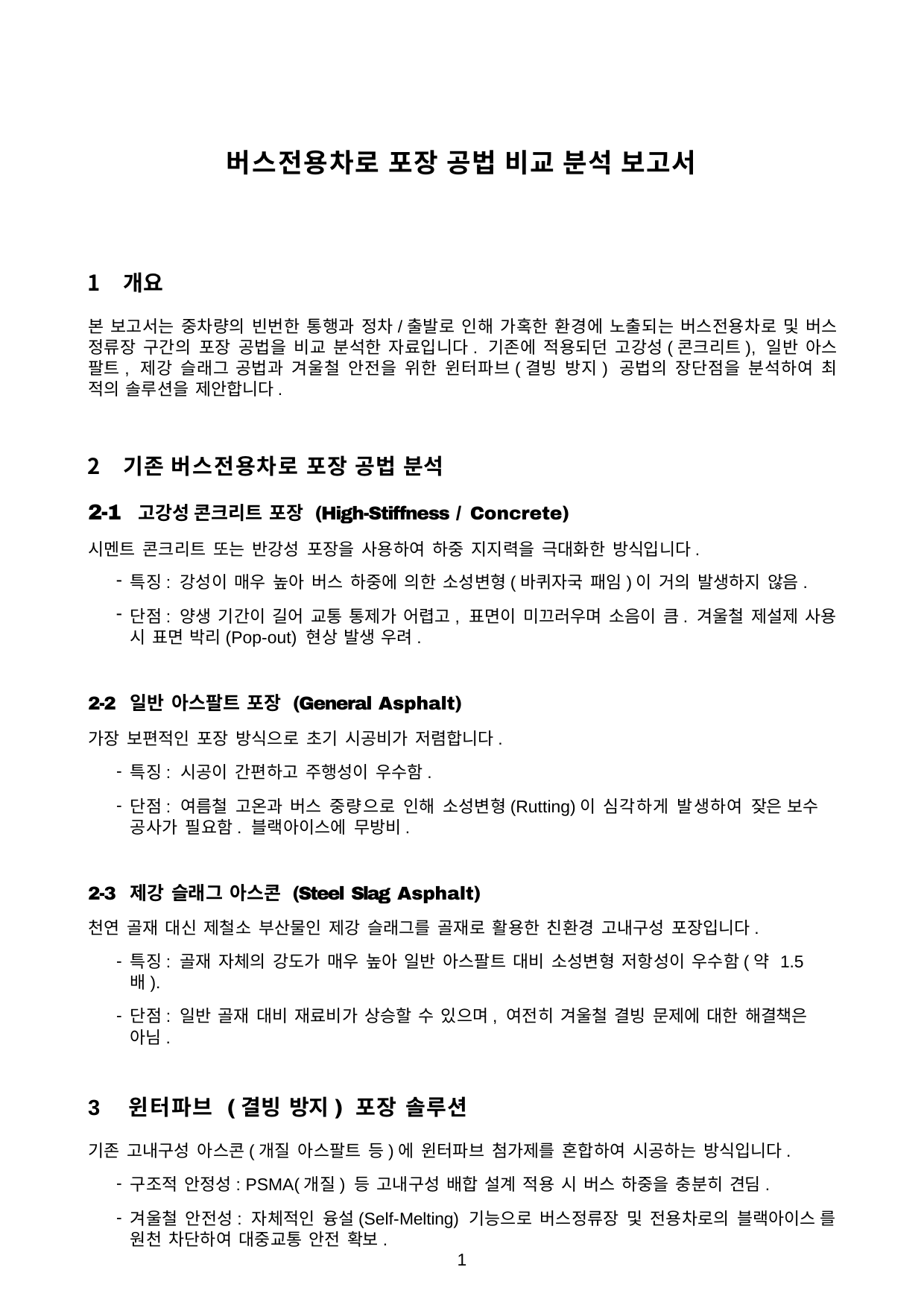

버스전용차로 포장 공법 비교 분석 보고서

개요
본 보고서는 중차량의 빈번한 통행과 정차/출발로 인해 가혹한 환경에 노출되는 버스전용차로 및 버스 정류장 구간의 포장 공법을 비교 분석한 자료입니다. 기존에 적용되던 고강성(콘크리트), 일반 아스 팔트, 제강 슬래그 공법과 겨울철 안전을 위한 윈터파브(결빙 방지) 공법의 장단점을 분석하여 최 적의 솔루션을 제안합니다.

기존 버스전용차로 포장 공법 분석
2-1  고강성 콘크리트 포장 (High-Stiffness / Concrete)
시멘트 콘크리트 또는 반강성 포장을 사용하여 하중 지지력을 극대화한 방식입니다.
특징: 강성이 매우 높아 버스 하중에 의한 소성변형(바퀴자국 패임)이 거의 발생하지 않음.
단점: 양생 기간이 길어 교통 통제가 어렵고, 표면이 미끄러우며 소음이 큼. 겨울철 제설제 사용 시 표면 박리(Pop-out) 현상 발생 우려.

2-2  일반 아스팔트 포장 (General Asphalt)
가장 보편적인 포장 방식으로 초기 시공비가 저렴합니다.
특징: 시공이 간편하고 주행성이 우수함.
단점: 여름철 고온과 버스 중량으로 인해 소성변형(Rutting)이 심각하게 발생하여 잦은 보수 공사가 필요함. 블랙아이스에 무방비.

2-3  제강 슬래그 아스콘 (Steel Slag Asphalt)
천연 골재 대신 제철소 부산물인 제강 슬래그를 골재로 활용한 친환경 고내구성 포장입니다.
특징: 골재 자체의 강도가 매우 높아 일반 아스팔트 대비 소성변형 저항성이 우수함(약 1.5배).
단점: 일반 골재 대비 재료비가 상승할 수 있으며, 여전히 겨울철 결빙 문제에 대한 해결책은 아님.

3   윈터파브 (결빙 방지) 포장 솔루션
기존 고내구성 아스콘(개질 아스팔트 등)에 윈터파브 첨가제를 혼합하여 시공하는 방식입니다.
구조적 안정성: PSMA(개질) 등 고내구성 배합 설계 적용 시 버스 하중을 충분히 견딤.
겨울철 안전성: 자체적인 융설(Self-Melting) 기능으로 버스정류장 및 전용차로의 블랙아이스 를 원천 차단하여 대중교통 안전 확보.
1